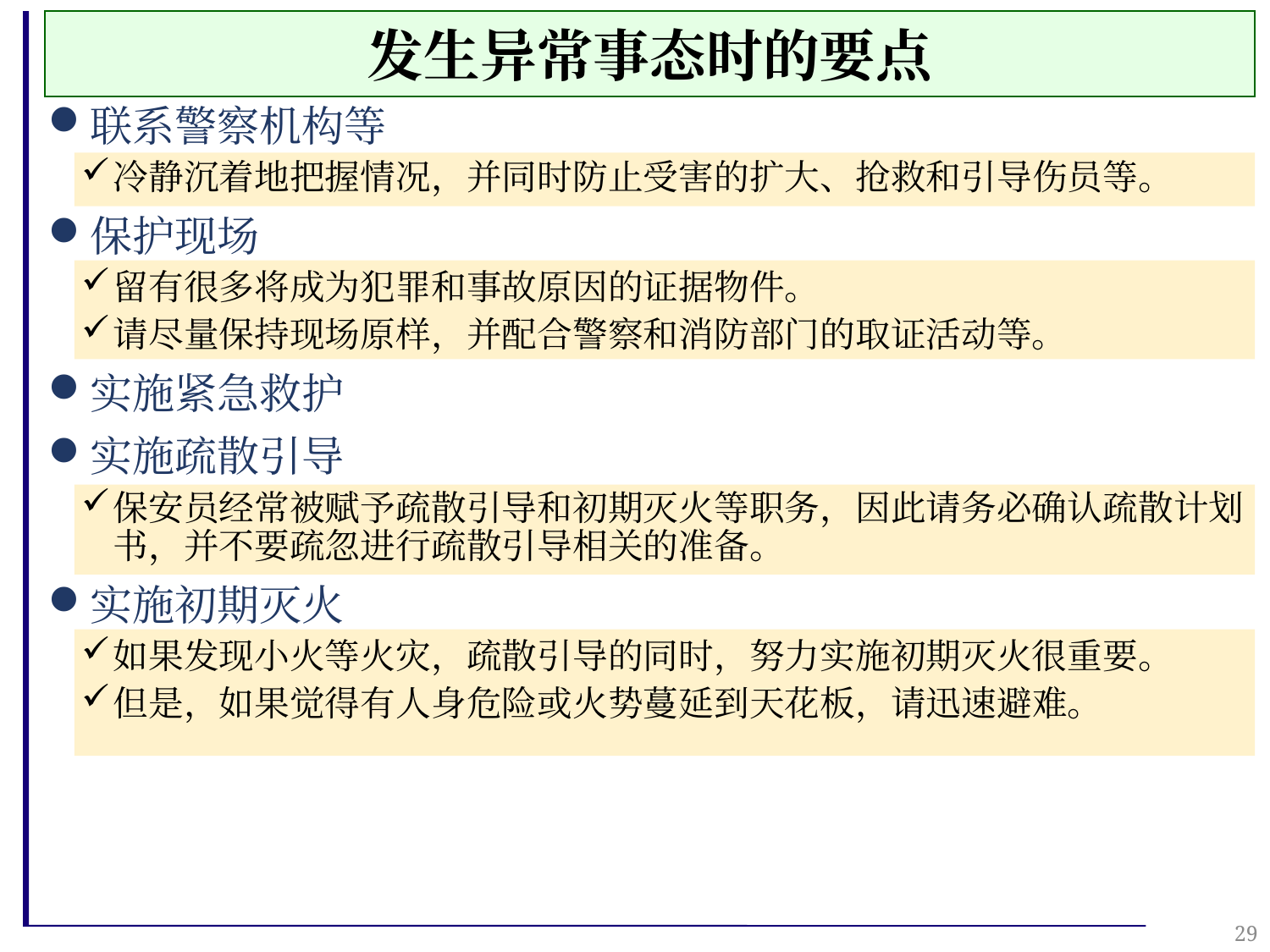

发生异常事态时的要点
联系警察机构等
冷静沉着地把握情况，并同时防止受害的扩大、抢救和引导伤员等。
保护现场
留有很多将成为犯罪和事故原因的证据物件。
请尽量保持现场原样，并配合警察和消防部门的取证活动等。
实施紧急救护
实施疏散引导
保安员经常被赋予疏散引导和初期灭火等职务，因此请务必确认疏散计划书，并不要疏忽进行疏散引导相关的准备。
实施初期灭火
如果发现小火等火灾，疏散引导的同时，努力实施初期灭火很重要。
但是，如果觉得有人身危险或火势蔓延到天花板，请迅速避难。

29